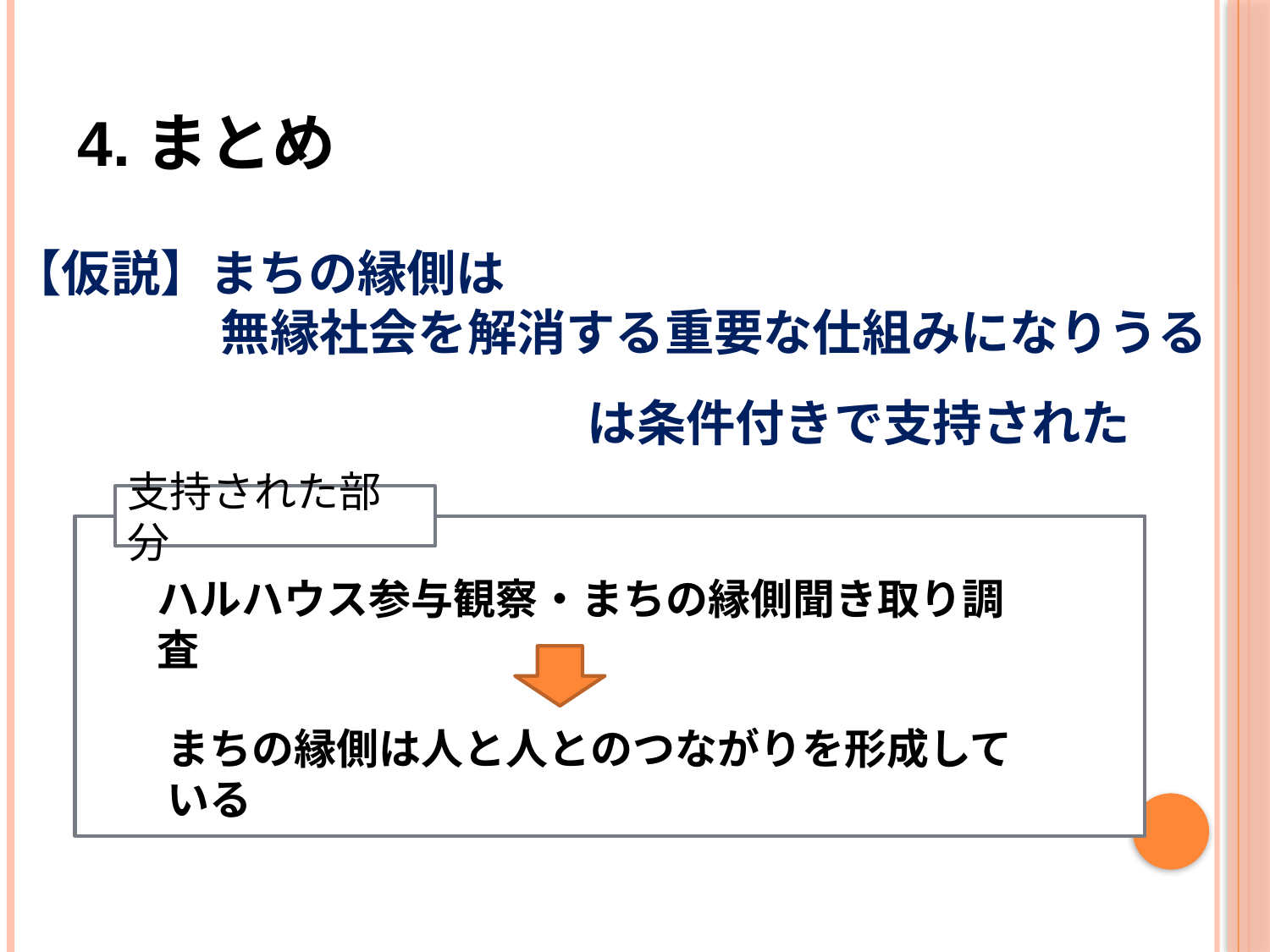

# 4.まとめ
【仮説】まちの縁側は
　　　　 無縁社会を解消する重要な仕組みになりうる
は条件付きで支持された

支持された部分

ハルハウス参与観察・まちの縁側聞き取り調査

まちの縁側は人と人とのつながりを形成している